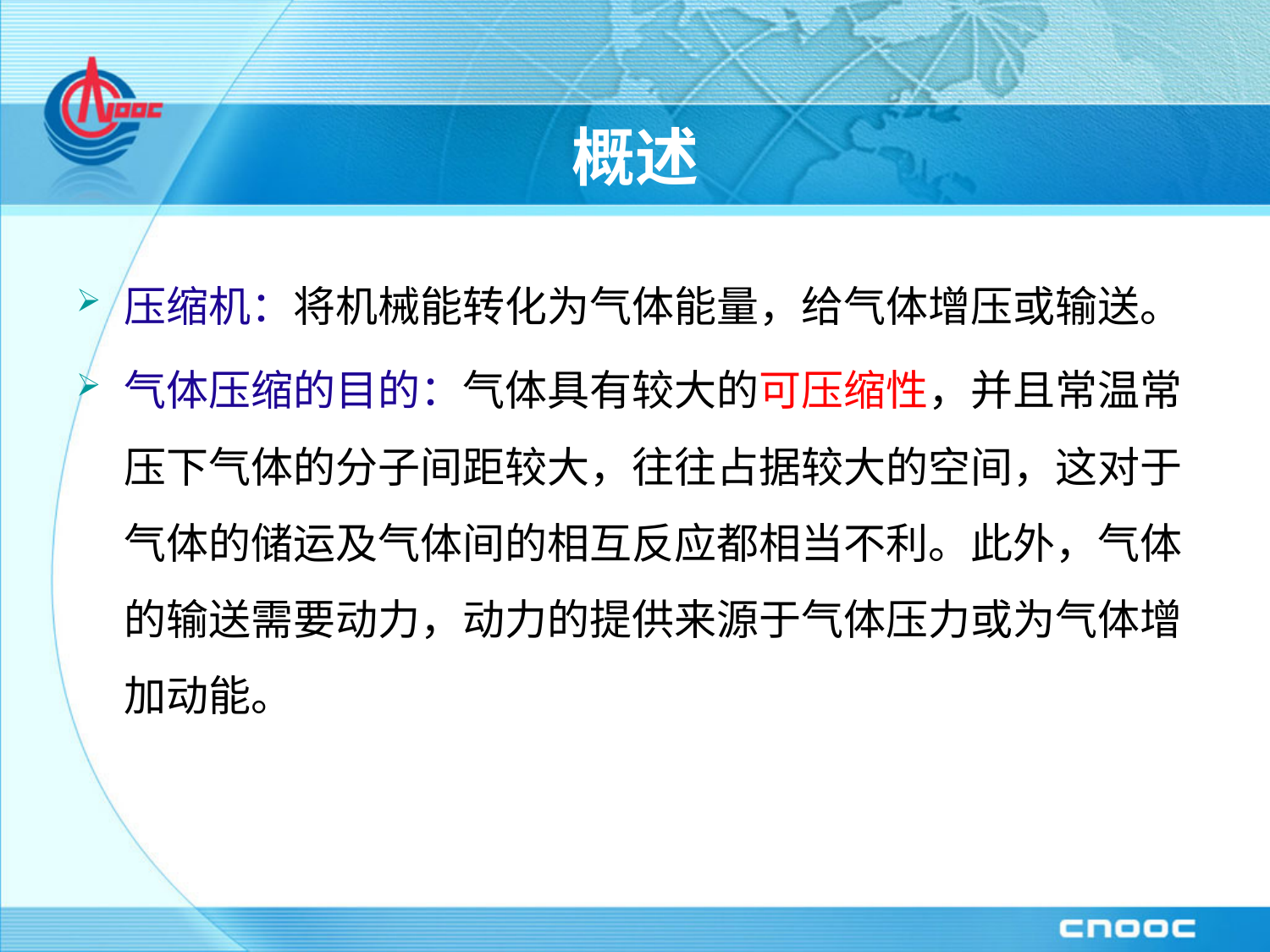

# 概述
压缩机：将机械能转化为气体能量，给气体增压或输送。
气体压缩的目的：气体具有较大的可压缩性，并且常温常压下气体的分子间距较大，往往占据较大的空间，这对于气体的储运及气体间的相互反应都相当不利。此外，气体的输送需要动力，动力的提供来源于气体压力或为气体增加动能。